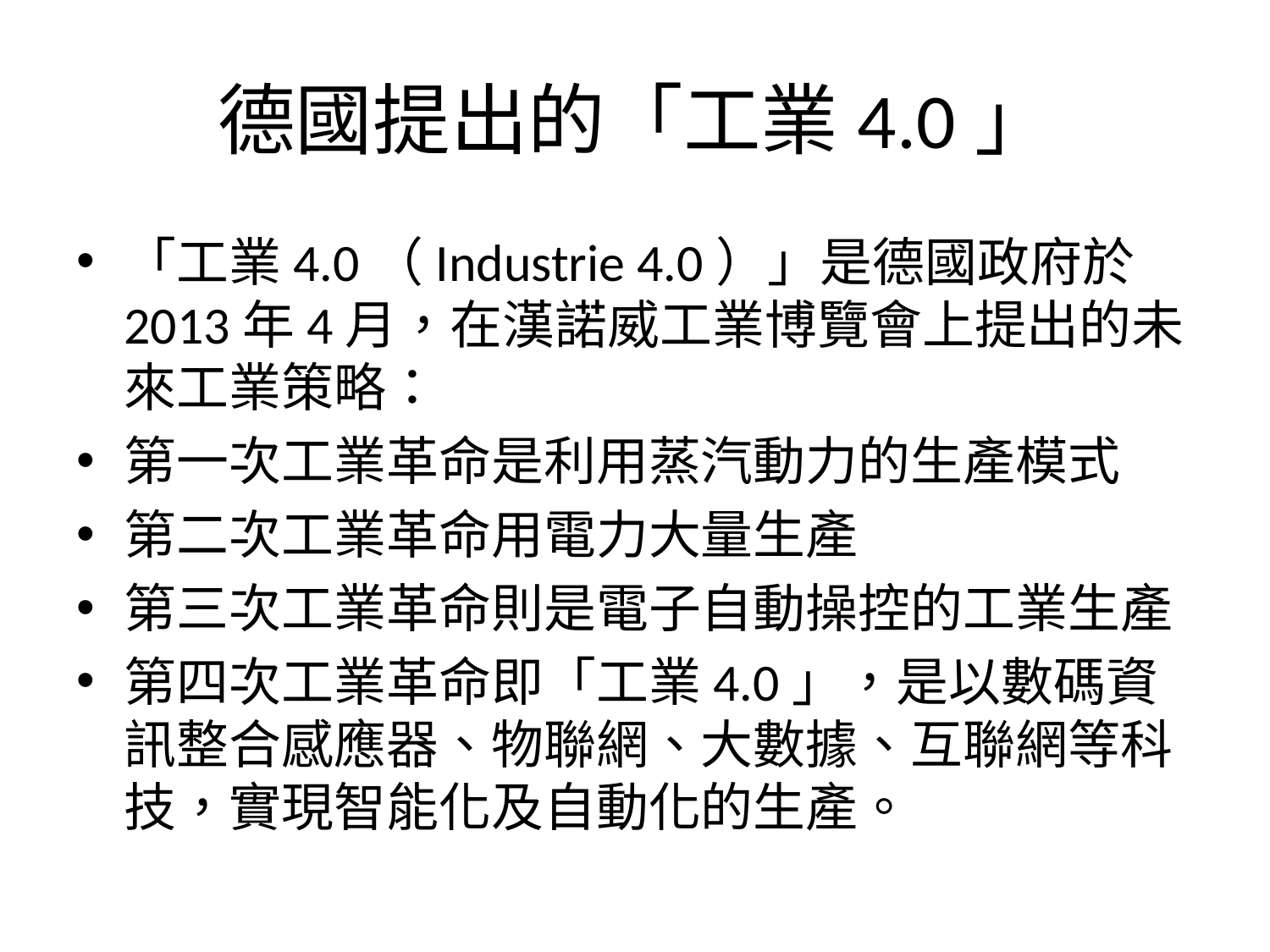

# 德國提出的「工業4.0」
「工業4.0（Industrie 4.0）」是德國政府於2013年4月，在漢諾威工業博覽會上提出的未來工業策略：
第一次工業革命是利用蒸汽動力的生產模式
第二次工業革命用電力大量生產
第三次工業革命則是電子自動操控的工業生產
第四次工業革命即「工業4.0」，是以數碼資訊整合感應器、物聯網、大數據、互聯網等科技，實現智能化及自動化的生產。